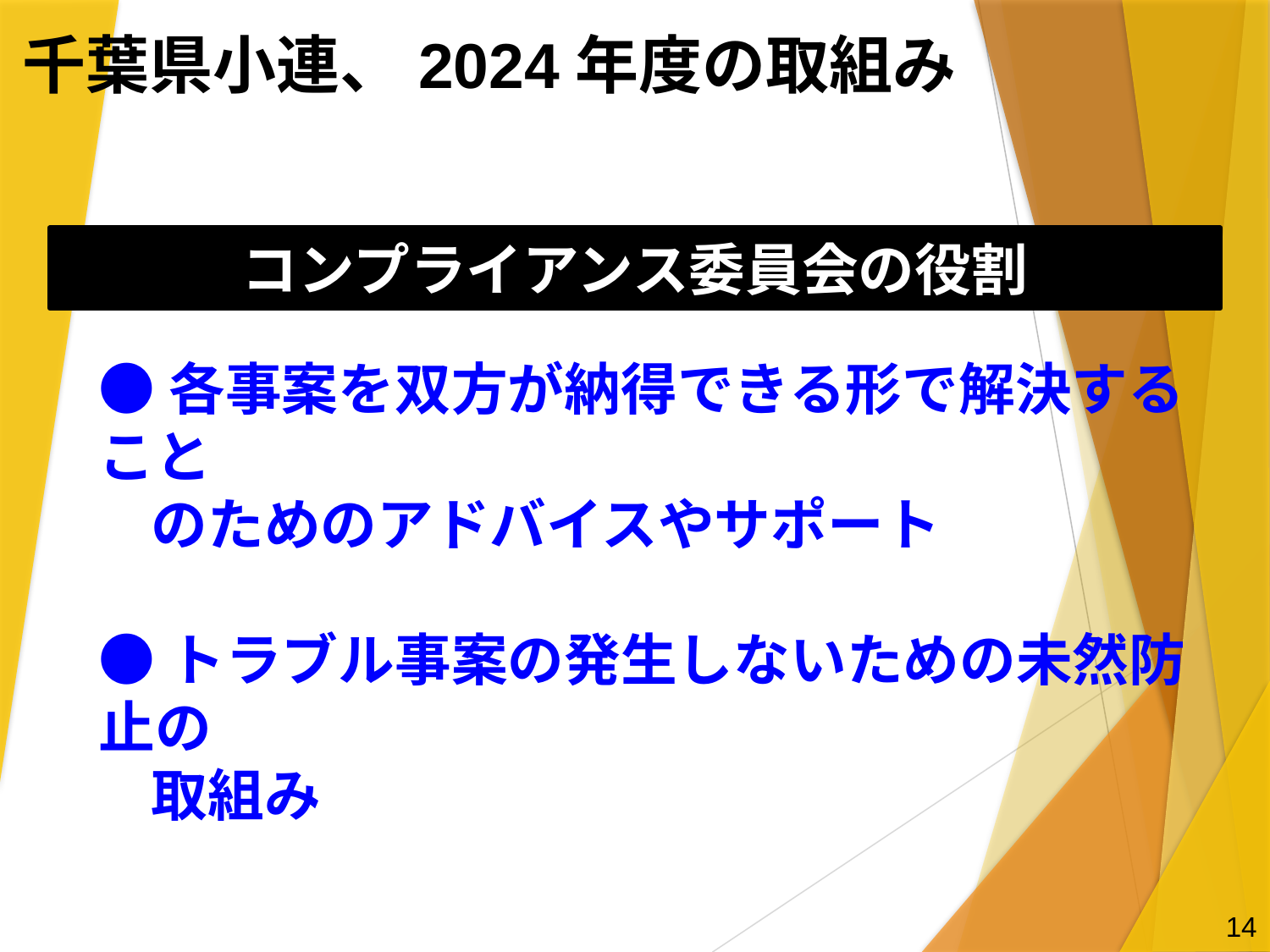

千葉県小連、2024年度の取組み
コンプライアンス委員会の役割
●各事案を双方が納得できる形で解決すること
   のためのアドバイスやサポート

●トラブル事案の発生しないための未然防止の
   取組み
14